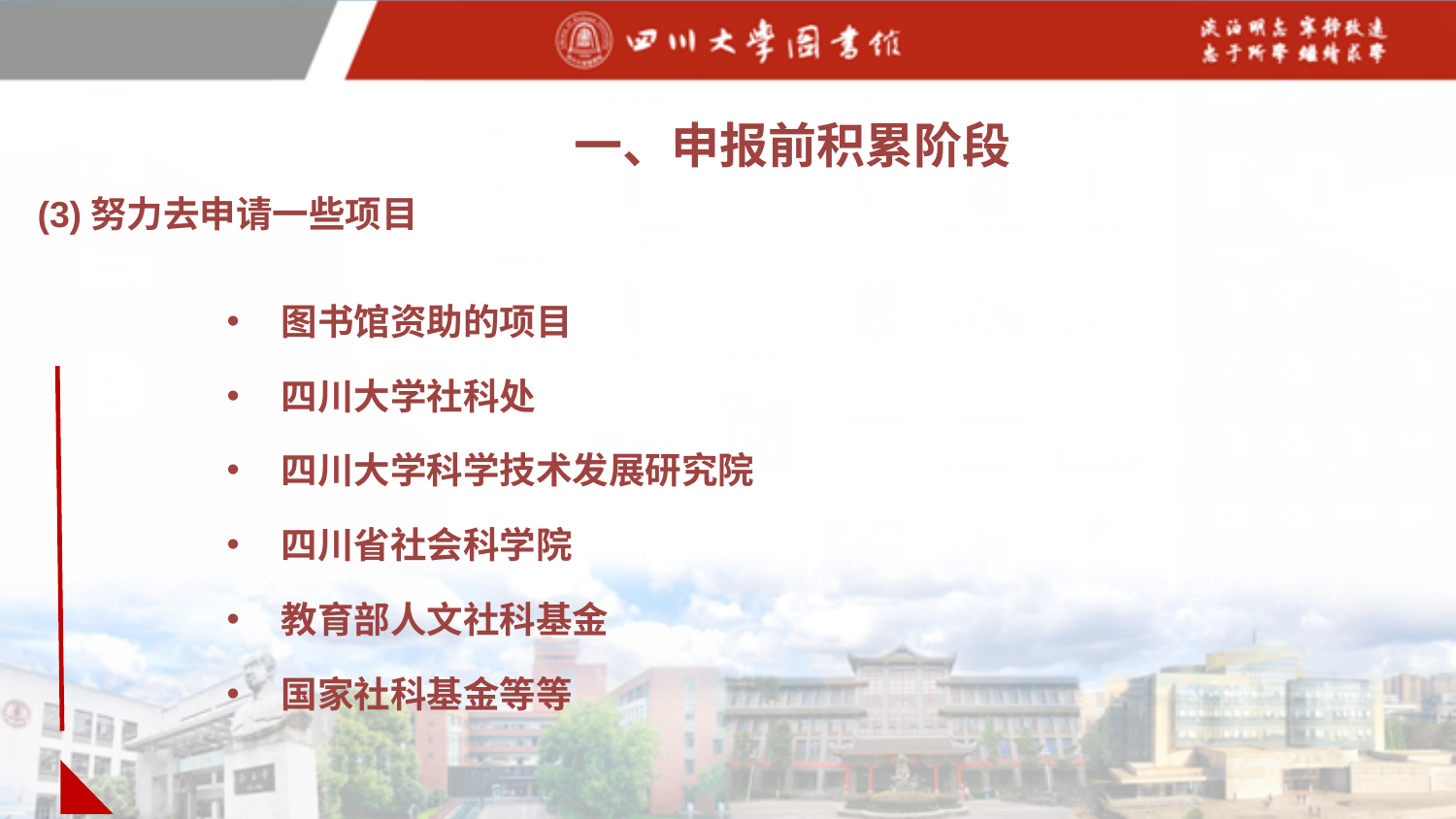

一、申报前积累阶段

(3)努力去申请一些项目
图书馆资助的项目
四川大学社科处
四川大学科学技术发展研究院
四川省社会科学院
教育部人文社科基金
国家社科基金等等